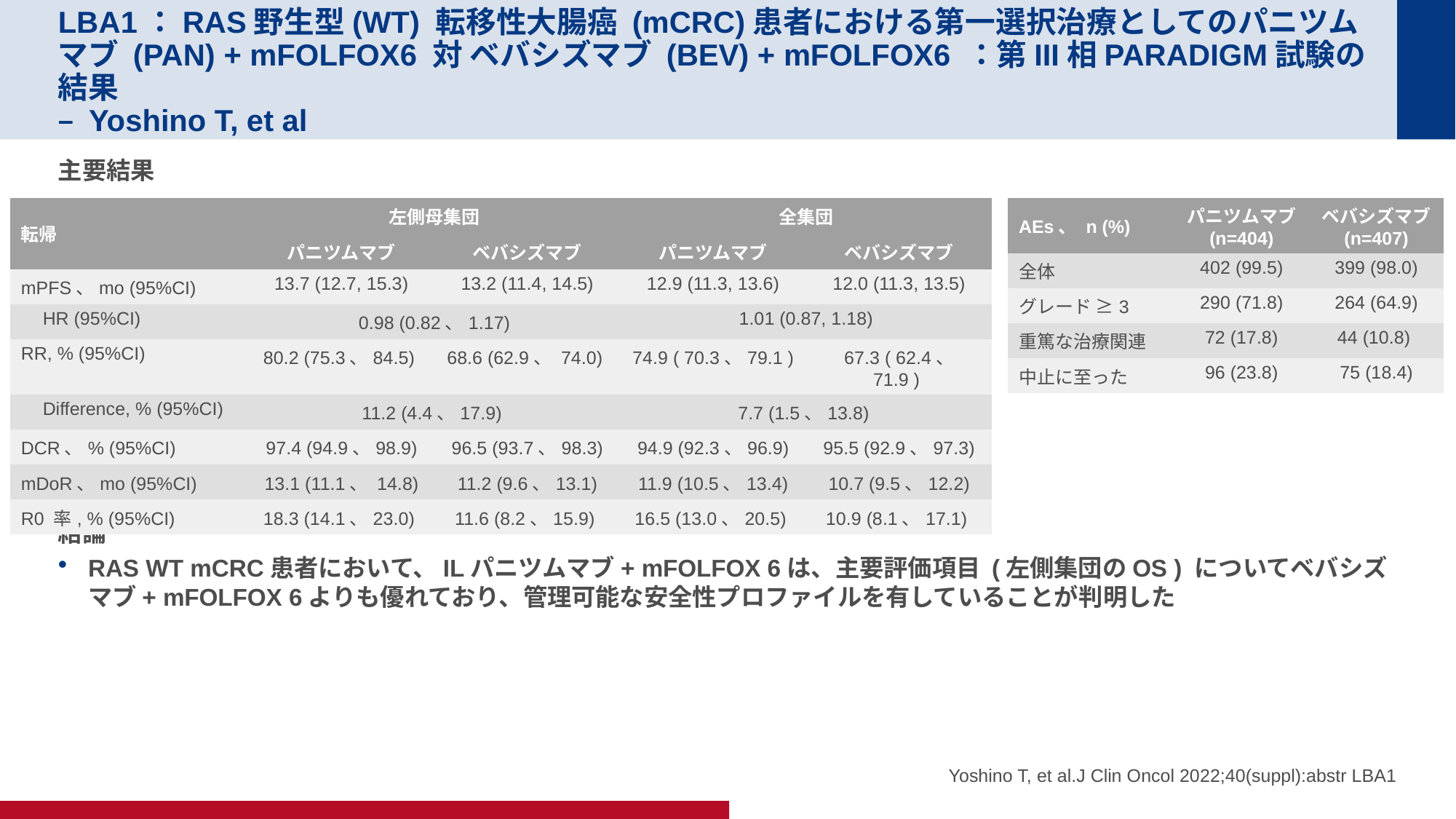

# LBA1：RAS野生型(WT) 転移性大腸癌 (mCRC)患者における第一選択治療としてのパニツムマブ (PAN) + mFOLFOX6 対 ベバシズマブ (BEV) + mFOLFOX6 ：第III相PARADIGM試験の結果 – Yoshino T, et al
主要結果
結論
RAS WT mCRC患者において、ILパニツムマブ+ mFOLFOX 6は、主要評価項目 (左側集団のOS ) についてベバシズマブ+ mFOLFOX 6よりも優れており、管理可能な安全性プロファイルを有していることが判明した
| 転帰 | 左側母集団 |  | 全集団 |  |
| --- | --- | --- | --- | --- |
|  | パニツムマブ | ベバシズマブ | パニツムマブ | ベバシズマブ |
| mPFS、mo (95%CI) | 13.7 (12.7, 15.3) | 13.2 (11.4, 14.5) | 12.9 (11.3, 13.6) | 12.0 (11.3, 13.5) |
| HR (95%CI) | 0.98 (0.82、1.17) |  | 1.01 (0.87, 1.18) |  |
| RR, % (95%CI) | 80.2 (75.3、84.5) | 68.6 (62.9、 74.0) | 74.9 ( 70.3、79.1 ) | 67.3 ( 62.4、 71.9 ) |
| Difference, % (95%CI) | 11.2 (4.4、17.9) |  | 7.7 (1.5、13.8) |  |
| DCR、% (95%CI) | 97.4 (94.9、98.9) | 96.5 (93.7、98.3) | 94.9 (92.3、96.9) | 95.5 (92.9、97.3) |
| mDoR、mo (95%CI) | 13.1 (11.1、 14.8) | 11.2 (9.6、13.1) | 11.9 (10.5、13.4) | 10.7 (9.5、12.2) |
| R0 率, % (95%CI) | 18.3 (14.1、23.0) | 11.6 (8.2、15.9) | 16.5 (13.0、20.5) | 10.9 (8.1、17.1) |
| AEs、 n (%) | パニツムマブ (n=404) | ベバシズマブ (n=407) |
| --- | --- | --- |
| 全体 | 402 (99.5) | 399 (98.0) |
| グレード ≥3 | 290 (71.8) | 264 (64.9) |
| 重篤な治療関連 | 72 (17.8) | 44 (10.8) |
| 中止に至った | 96 (23.8) | 75 (18.4) |
Yoshino T, et al.J Clin Oncol 2022;40(suppl):abstr LBA1